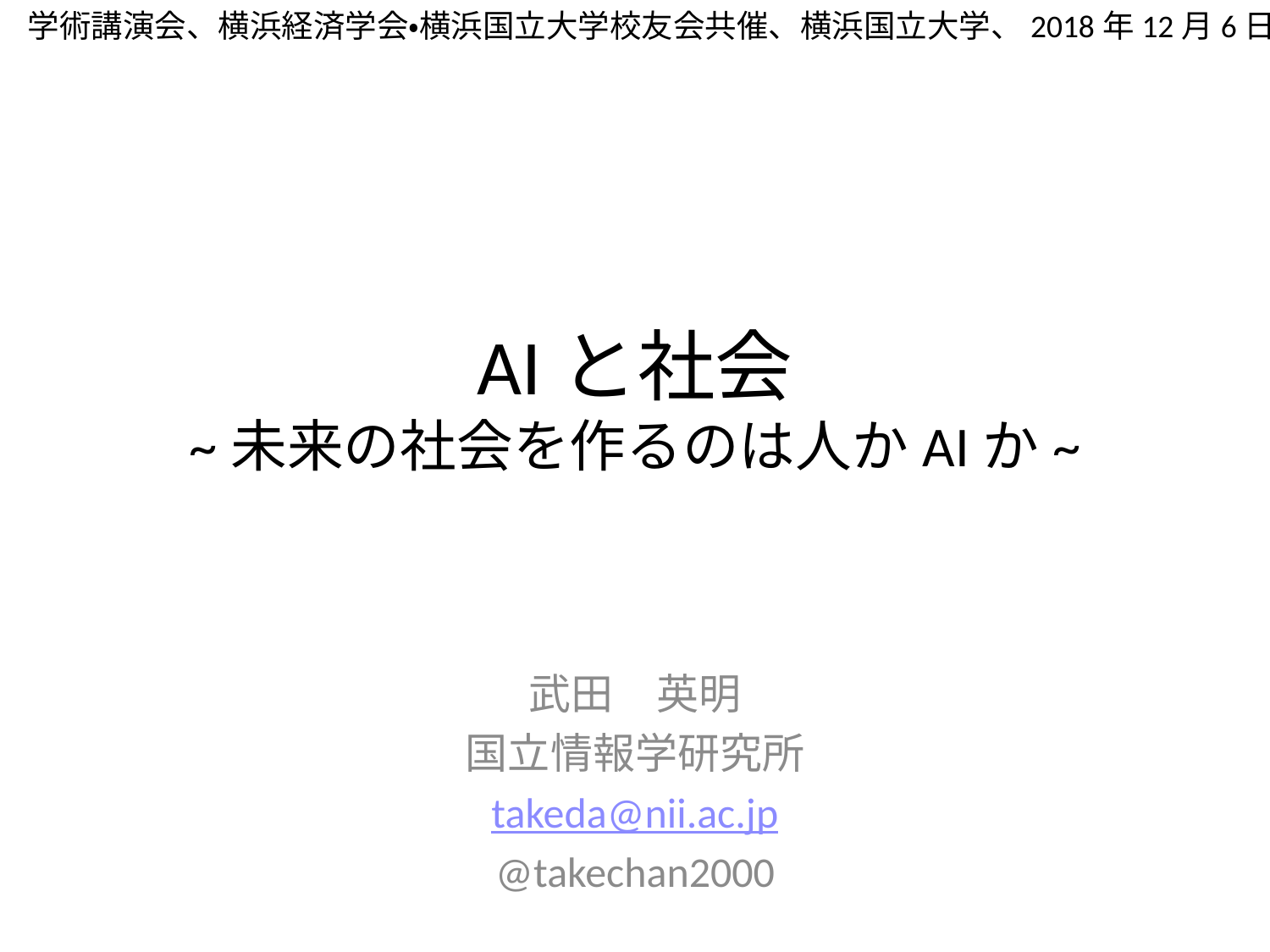

学術講演会、横浜経済学会・横浜国立大学校友会共催、横浜国立大学、2018年12月6日
# AIと社会 ~未来の社会を作るのは人かAIか~
武田　英明
国立情報学研究所
takeda@nii.ac.jp
@takechan2000